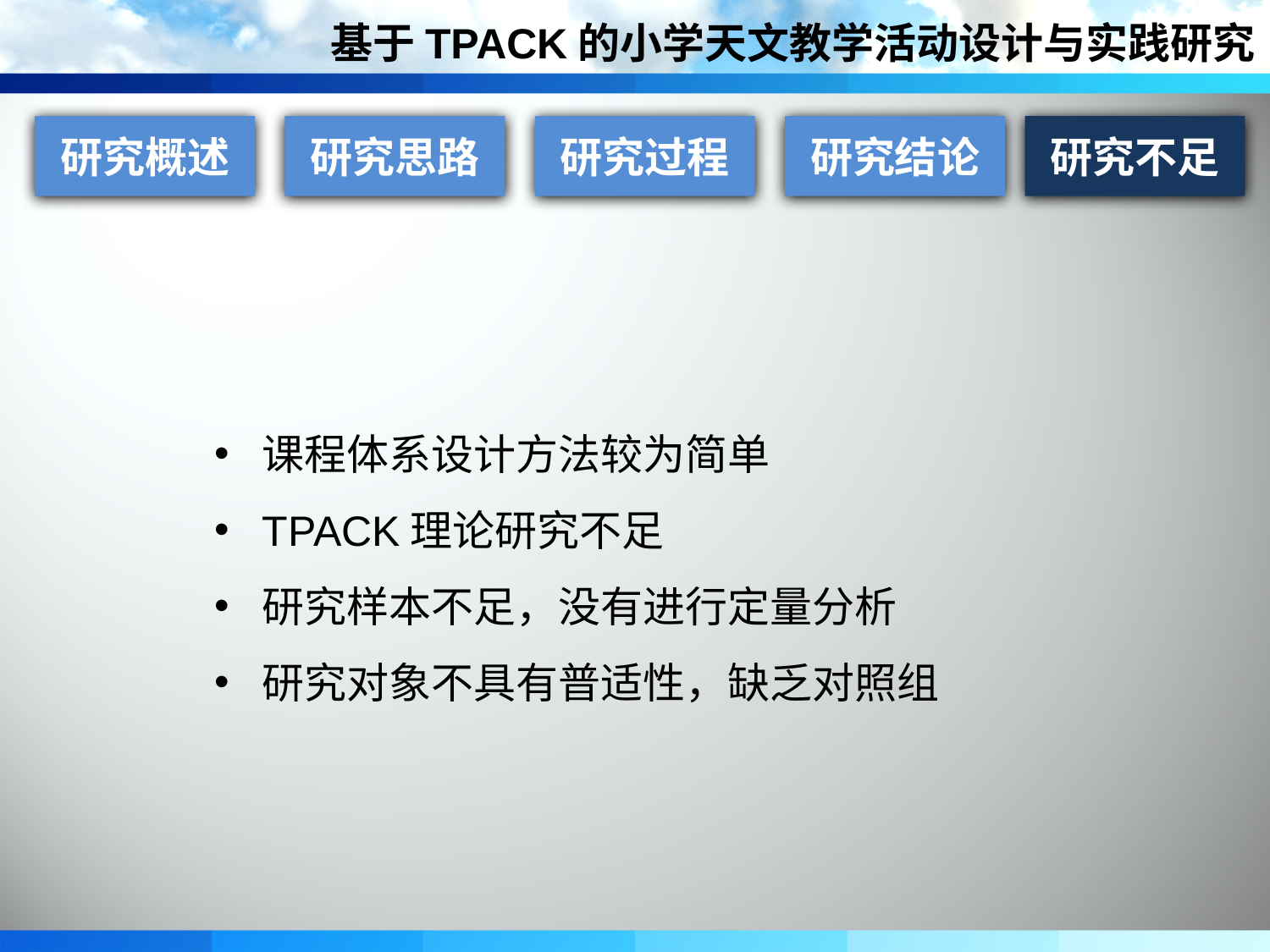

基于TPACK的小学天文教学活动设计与实践研究
研究概述
研究思路
研究过程
研究结论
研究不足
课程体系设计方法较为简单
TPACK理论研究不足
研究样本不足，没有进行定量分析
研究对象不具有普适性，缺乏对照组